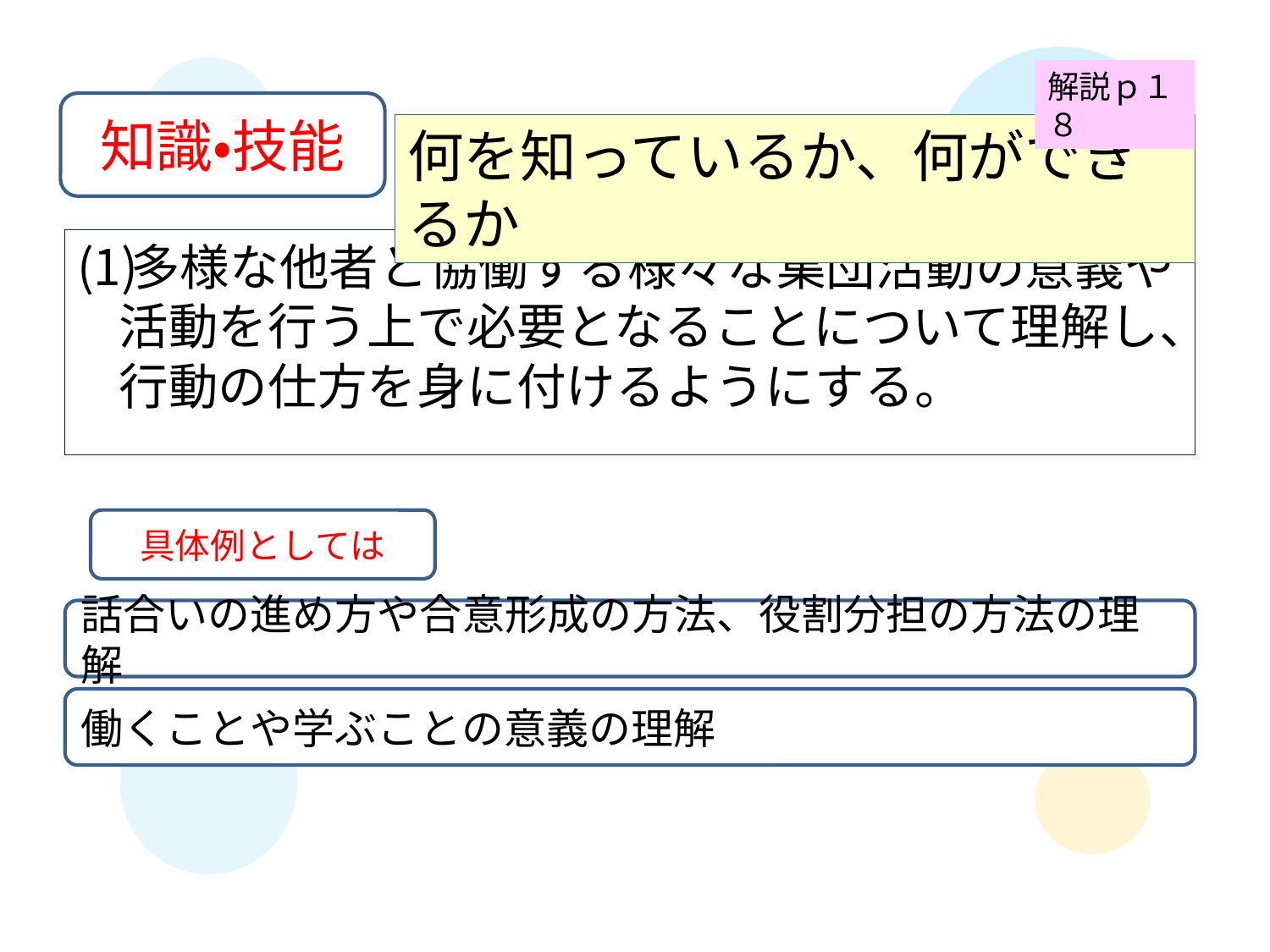

知識・技能
何を知っているか、何ができるか
多様な他者と協働する様々な集団活動の意義や活動を行う上で必要となることについて理解し、行動の仕方を身に付けるようにする。
具体例としては
話合いの進め方や合意形成の方法、役割分担の方法の理解
働くことや学ぶことの意義の理解
解説ｐ１８